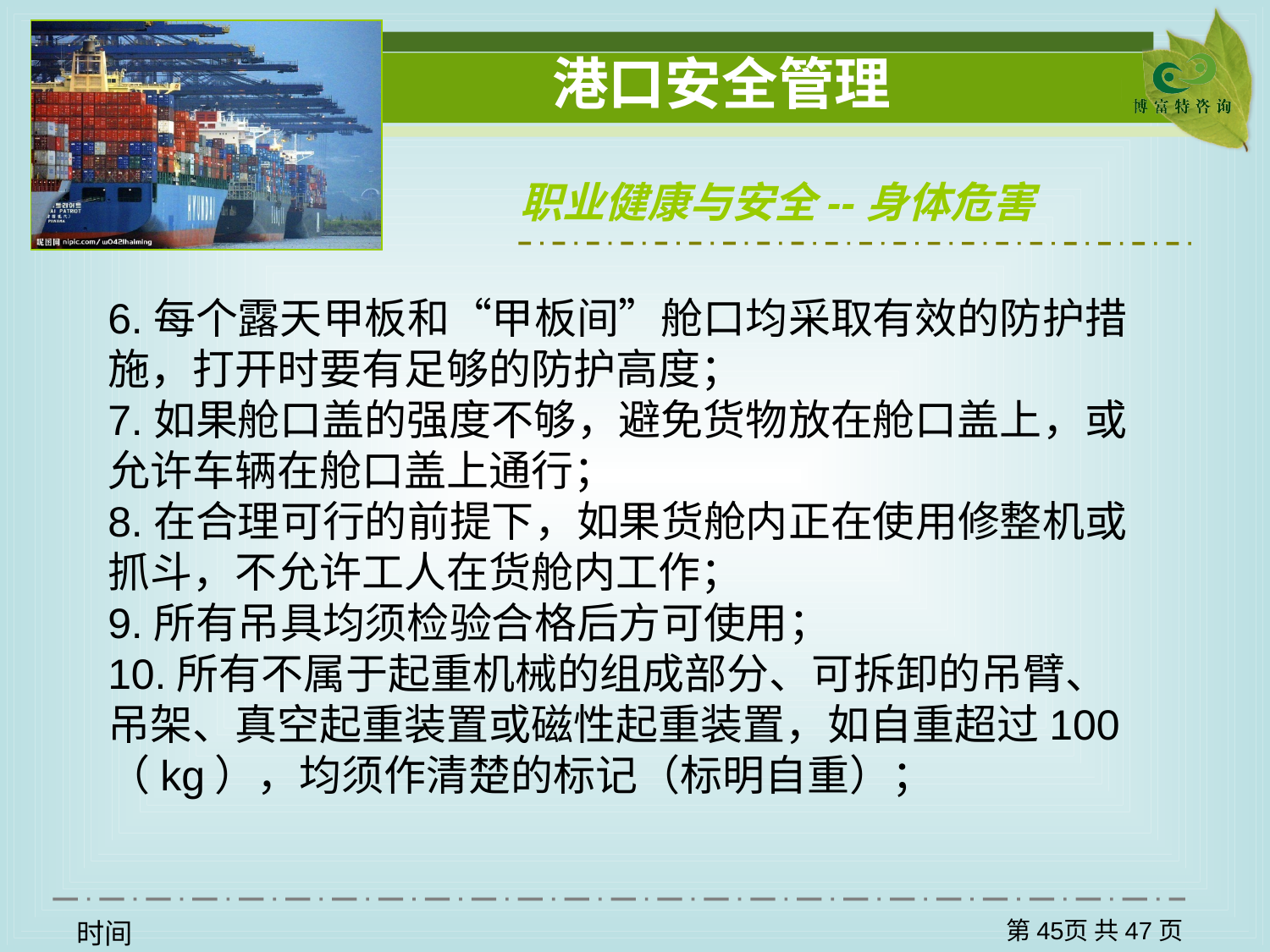

职业健康与安全--身体危害
6.每个露天甲板和“甲板间”舱口均采取有效的防护措施，打开时要有足够的防护高度；
7.如果舱口盖的强度不够，避免货物放在舱口盖上，或允许车辆在舱口盖上通行；
8.在合理可行的前提下，如果货舱内正在使用修整机或抓斗，不允许工人在货舱内工作；
9.所有吊具均须检验合格后方可使用；
10.所有不属于起重机械的组成部分、可拆卸的吊臂、吊架、真空起重装置或磁性起重装置，如自重超过100 （kg），均须作清楚的标记（标明自重）；

第45页 共47页
时间